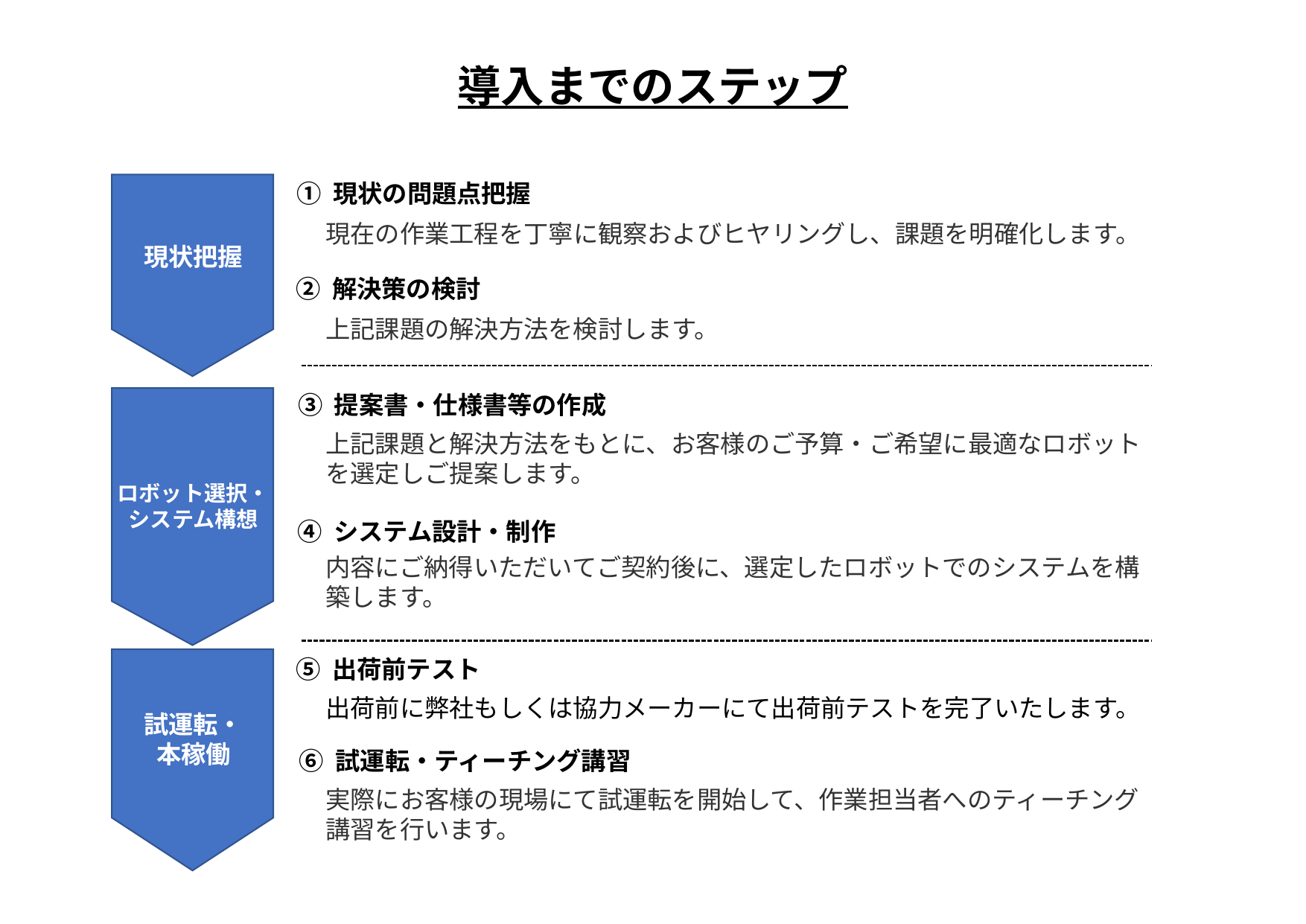

導入までのステップ
① 現状の問題点把握

現在の作業工程を丁寧に観察およびヒヤリングし、課題を明確化します。

現状把握
② 解決策の検討
上記課題の解決方法を検討します。
③ 提案書・仕様書等の作成
上記課題と解決方法をもとに、お客様のご予算・ご希望に最適なロボットを選定しご提案します。

ロボット選択・
システム構想
④ システム設計・制作
内容にご納得いただいてご契約後に、選定したロボットでのシステムを構築します。
⑤ 出荷前テスト

出荷前に弊社もしくは協力メーカーにて出荷前テストを完了いたします。
試運転・
本稼働
⑥ 試運転・ティーチング講習
実際にお客様の現場にて試運転を開始して、作業担当者へのティーチング講習を行います。